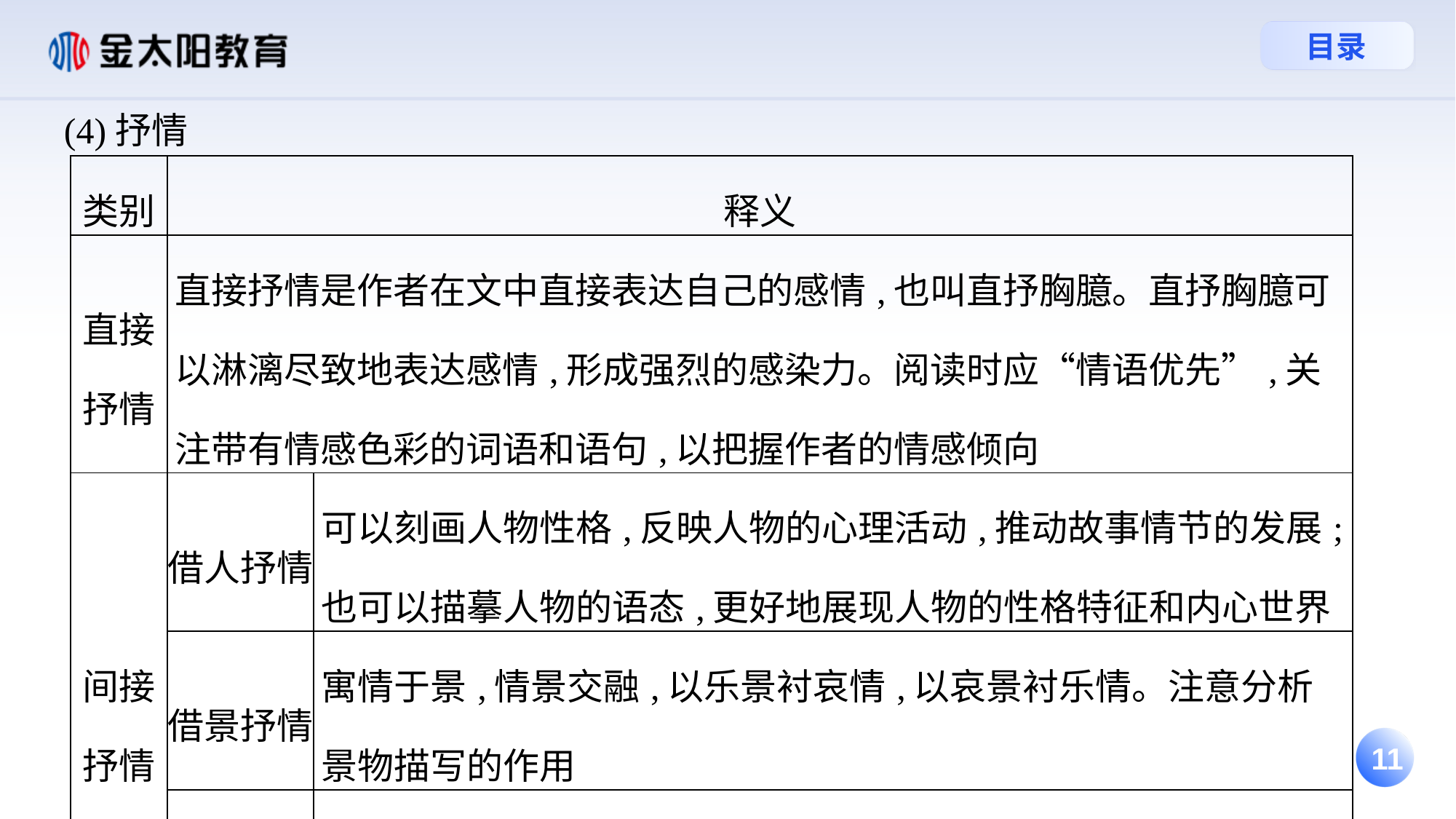

(4)抒情
| 类别 | 释义 |  |
| --- | --- | --- |
| 直接抒情 | 直接抒情是作者在文中直接表达自己的感情,也叫直抒胸臆。直抒胸臆可以淋漓尽致地表达感情,形成强烈的感染力。阅读时应“情语优先”,关注带有情感色彩的词语和语句,以把握作者的情感倾向 |  |
| 间接抒情 | 借人抒情 | 可以刻画人物性格,反映人物的心理活动,推动故事情节的发展;也可以描摹人物的语态,更好地展现人物的性格特征和内心世界 |
|  | 借景抒情 | 寓情于景,情景交融,以乐景衬哀情,以哀景衬乐情。注意分析景物描写的作用 |
|  | 借物抒情 | 借物喻人,托物言志,注意其象征意义。注意运用联想和想象的思维,领悟作者寄寓物中的深刻含义 |